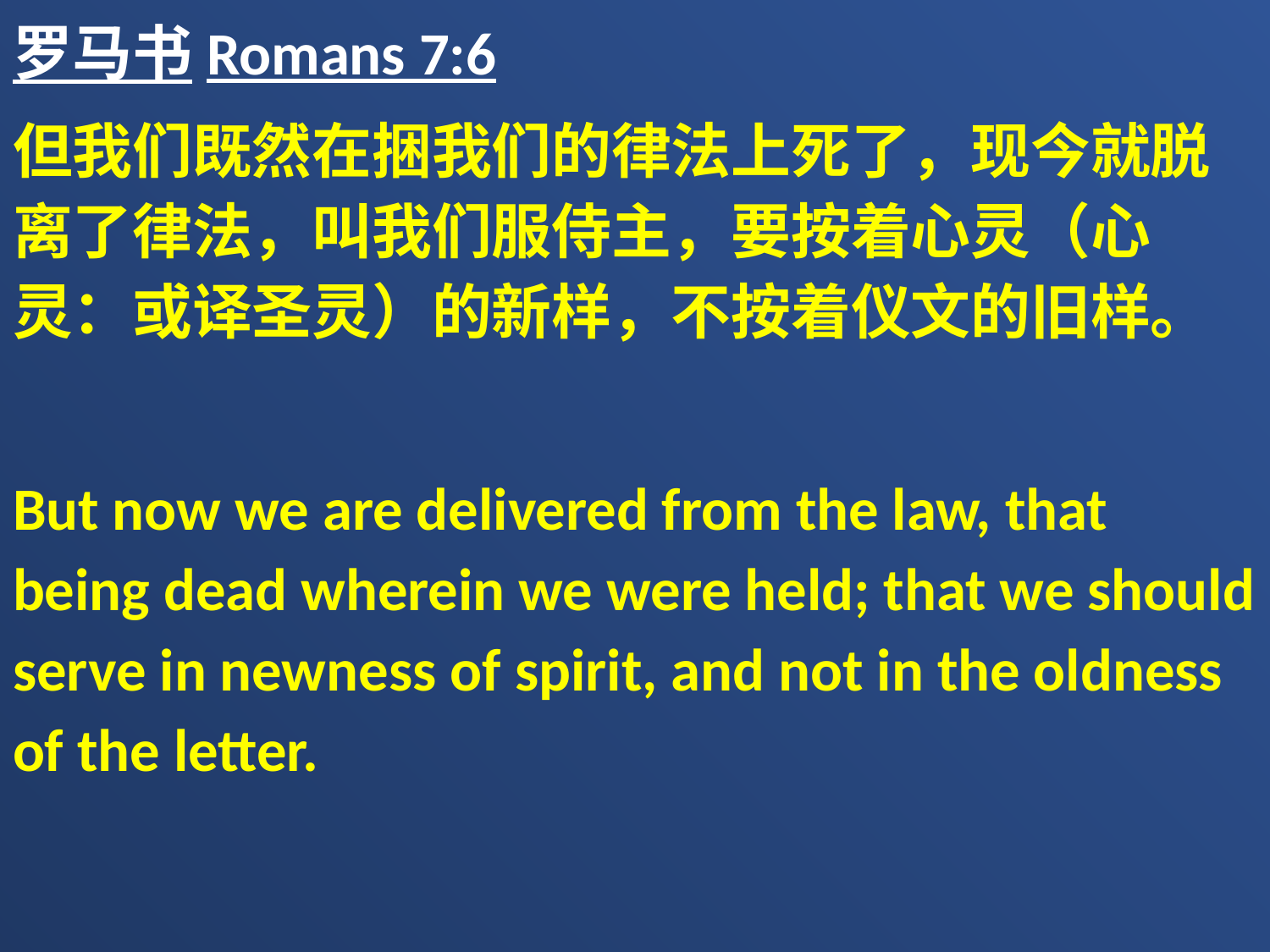

罗马书Romans 7:6
但我们既然在捆我们的律法上死了，现今就脱离了律法，叫我们服侍主，要按着心灵（心灵：或译圣灵）的新样，不按着仪文的旧样。

But now we are delivered from the law, that being dead wherein we were held; that we should serve in newness of spirit, and not in the oldness of the letter.